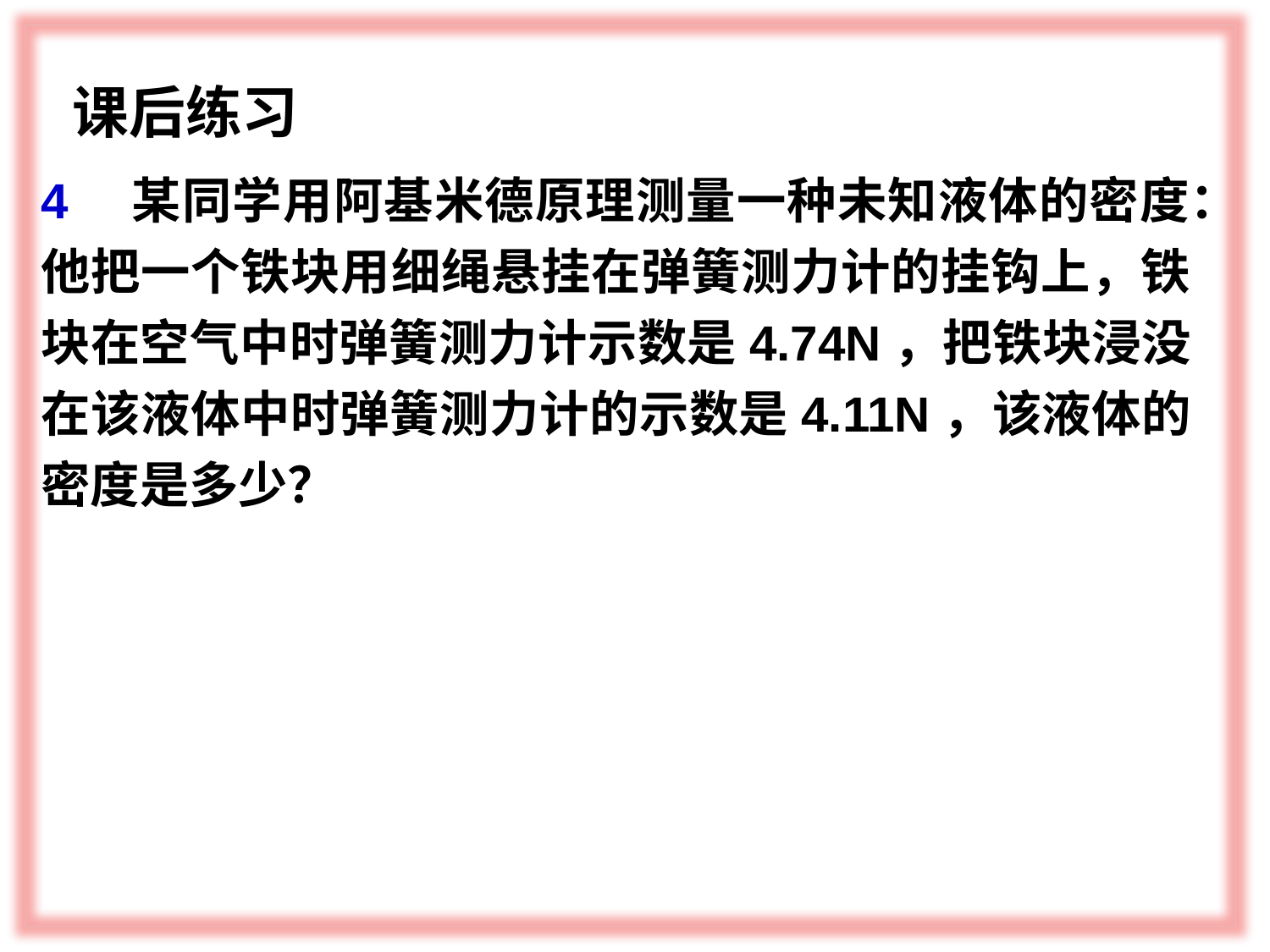

课后练习
4　某同学用阿基米德原理测量一种未知液体的密度：他把一个铁块用细绳悬挂在弹簧测力计的挂钩上，铁块在空气中时弹簧测力计示数是4.74N，把铁块浸没在该液体中时弹簧测力计的示数是4.11N，该液体的密度是多少？